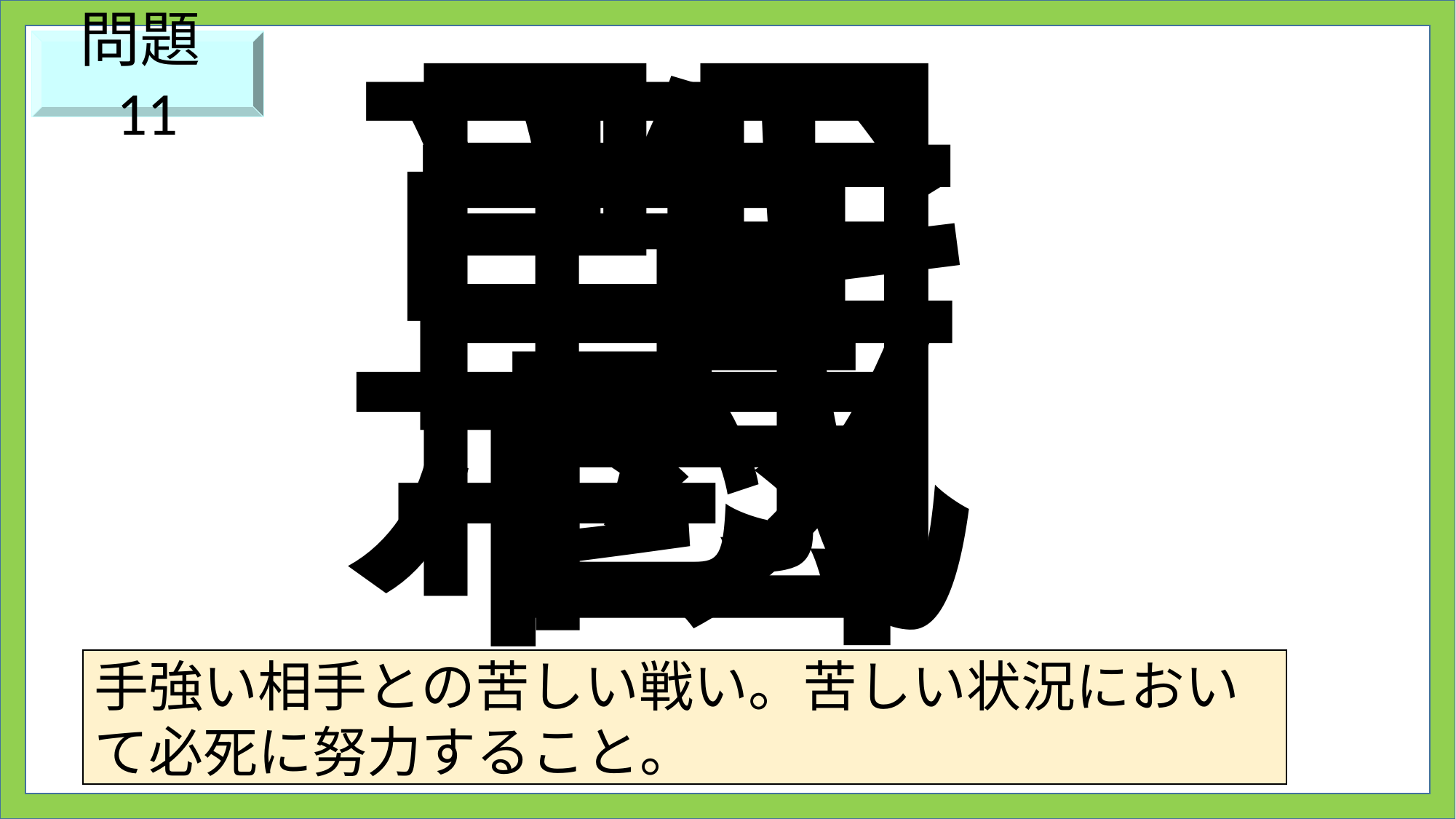

闘
悪
戦
苦
問題11
手強い相手との苦しい戦い。苦しい状況において必死に努力すること。